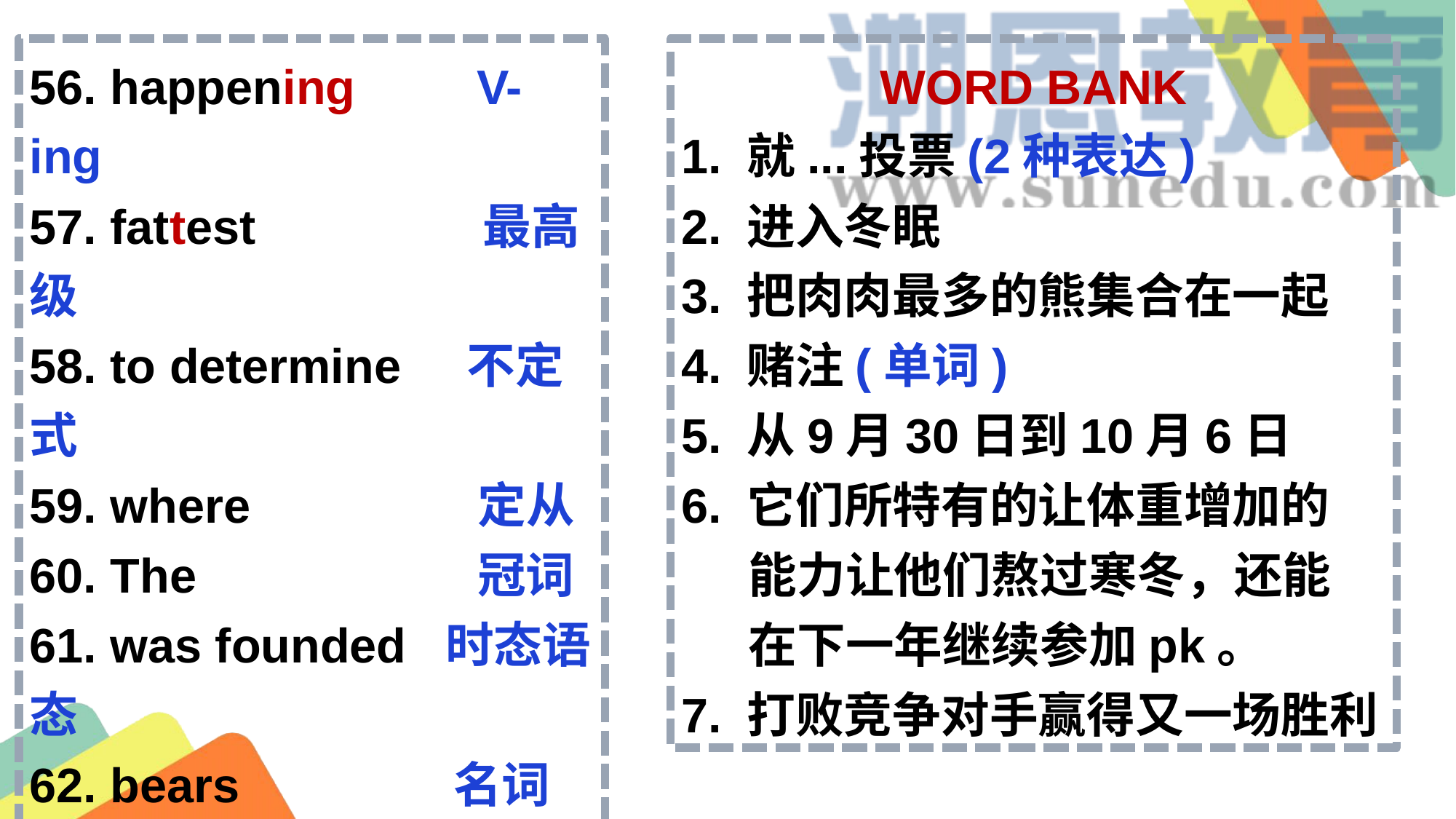

56. happening         V-ing
57. fattest                最高级
58. to determine    不定式
59. where                定从
60. The                    冠词
61. was founded  时态语态
62. bears               名词复数
63. through             介词
64. competition     动变名
65. Or                   并列连词
WORD BANK
1. 就...投票(2种表达)
2. 进入冬眠
3. 把肉肉最多的熊集合在一起
4. 赌注(单词)
5. 从9月30日到10月6日
6. 它们所特有的让体重增加的
     能力让他们熬过寒冬，还能
     在下一年继续参加pk。
7. 打败竞争对手赢得又一场胜利